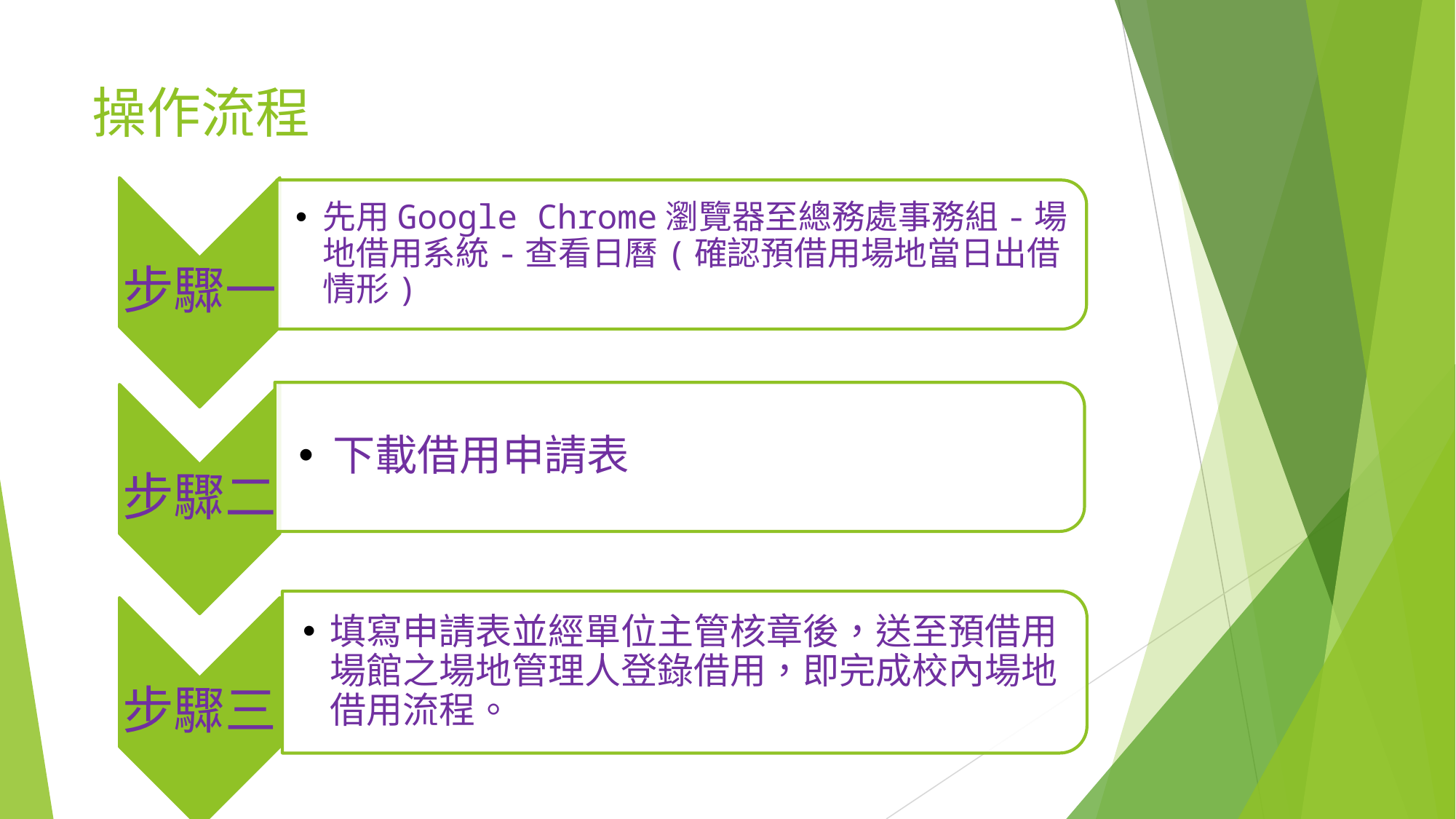

# 操作流程

步驟一
先用Google Chrome瀏覽器至總務處事務組-場地借用系統-查看日曆(確認預借用場地當日出借情形)
步驟二
下載借用申請表
步驟三
填寫申請表並經單位主管核章後，送至預借用場館之場地管理人登錄借用，即完成校內場地借用流程。